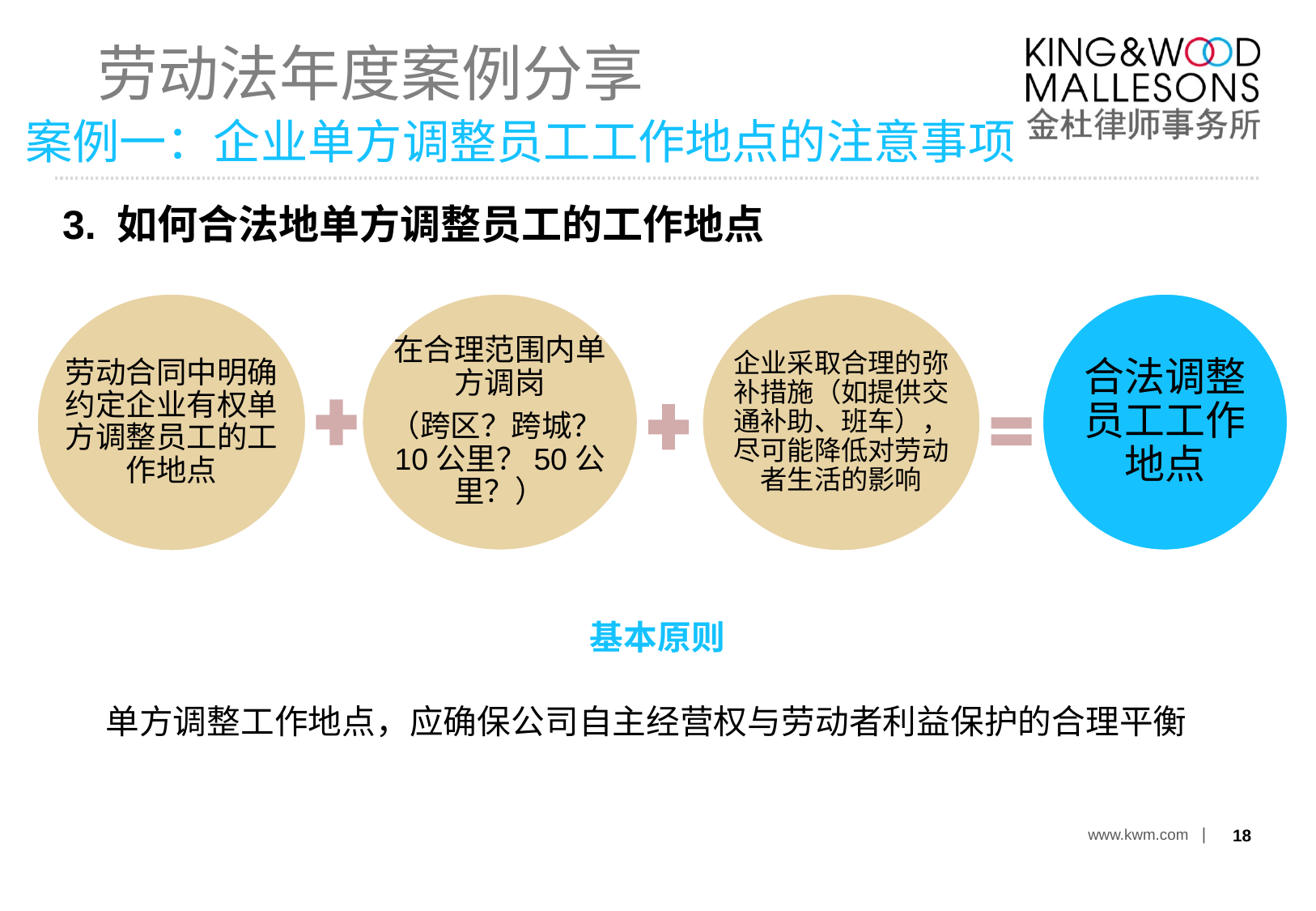

3. 如何合法地单方调整员工的工作地点
劳动合同中明确约定企业有权单方调整员工的工作地点
企业采取合理的弥补措施（如提供交通补助、班车），尽可能降低对劳动者生活的影响
合法调整员工工作地点

在合理范围内单方调岗
（跨区？跨城？10公里？50公里？）

基本原则

单方调整工作地点，应确保公司自主经营权与劳动者利益保护的合理平衡